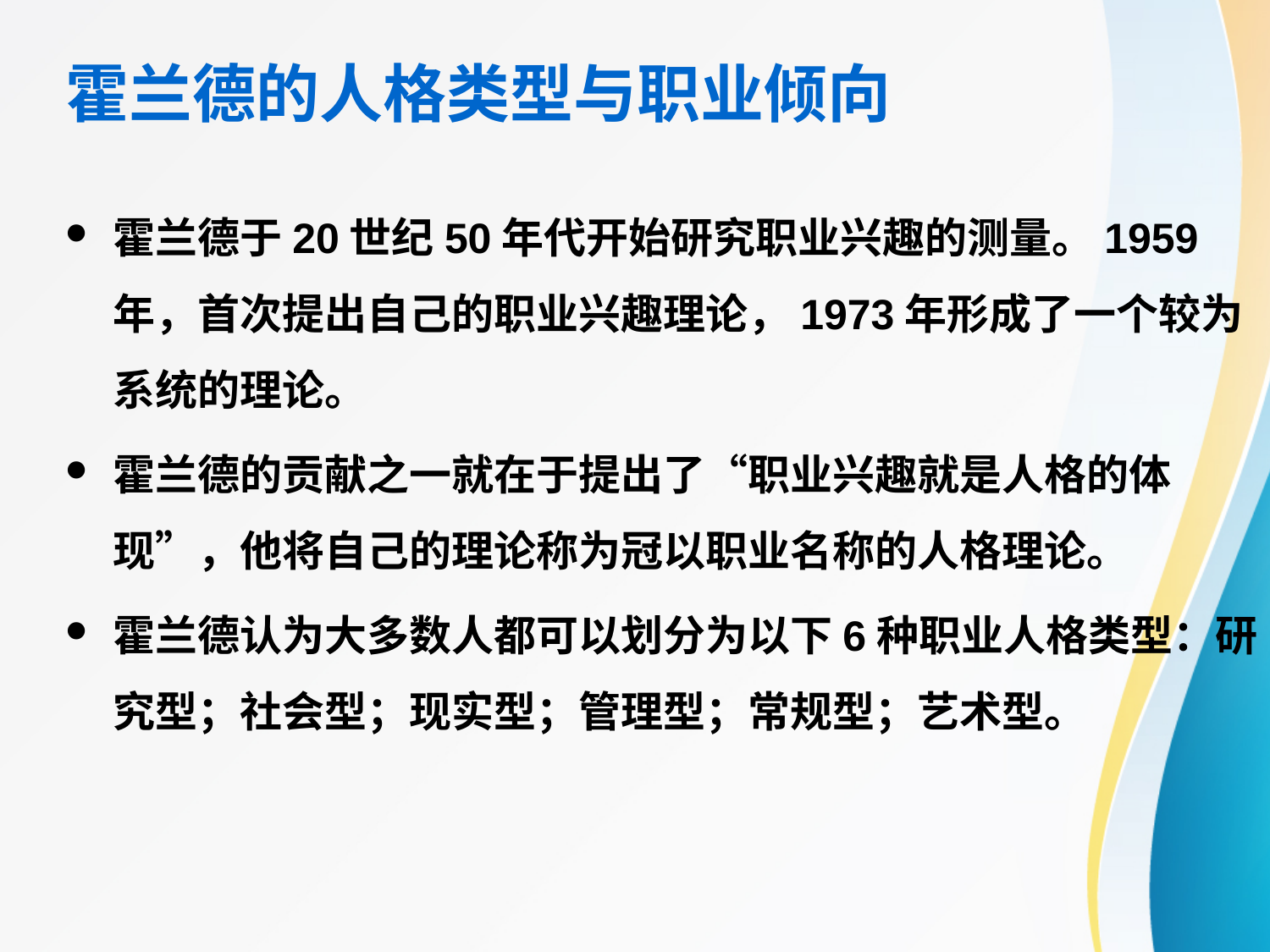

霍兰德的人格类型与职业倾向
霍兰德于20世纪50年代开始研究职业兴趣的测量。1959年，首次提出自己的职业兴趣理论，1973年形成了一个较为系统的理论。
霍兰德的贡献之一就在于提出了“职业兴趣就是人格的体现”，他将自己的理论称为冠以职业名称的人格理论。
霍兰德认为大多数人都可以划分为以下6种职业人格类型：研究型；社会型；现实型；管理型；常规型；艺术型。